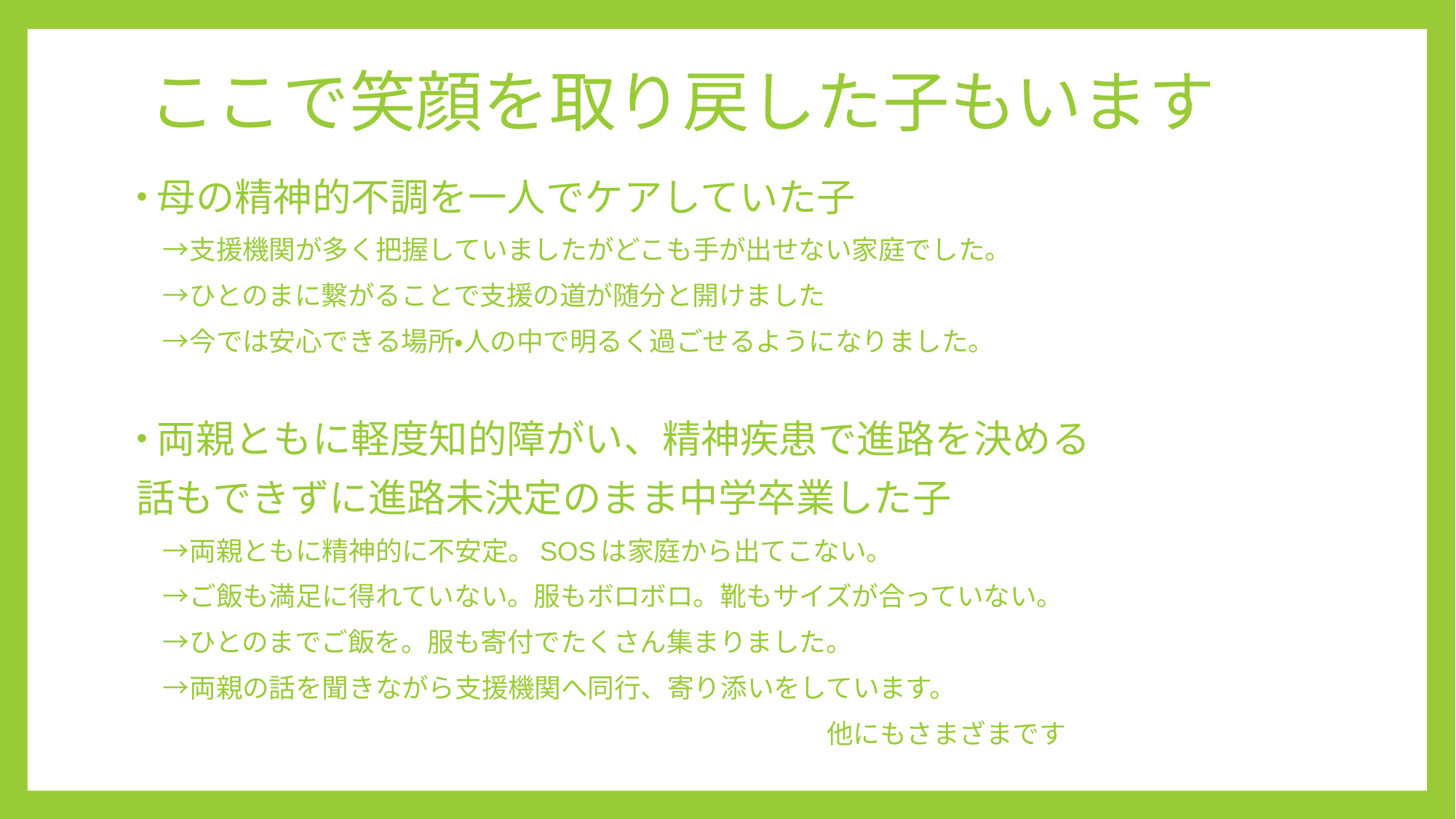

# ここで笑顔を取り戻した子もいます
母の精神的不調を一人でケアしていた子
　→支援機関が多く把握していましたがどこも手が出せない家庭でした。
　→ひとのまに繋がることで支援の道が随分と開けました
　→今では安心できる場所・人の中で明るく過ごせるようになりました。

両親ともに軽度知的障がい、精神疾患で進路を決める
話もできずに進路未決定のまま中学卒業した子
　→両親ともに精神的に不安定。SOSは家庭から出てこない。
　→ご飯も満足に得れていない。服もボロボロ。靴もサイズが合っていない。
　→ひとのまでご飯を。服も寄付でたくさん集まりました。
　→両親の話を聞きながら支援機関へ同行、寄り添いをしています。
　　　　　　　　　　　　　　　　　　　　　　　　　　他にもさまざまです